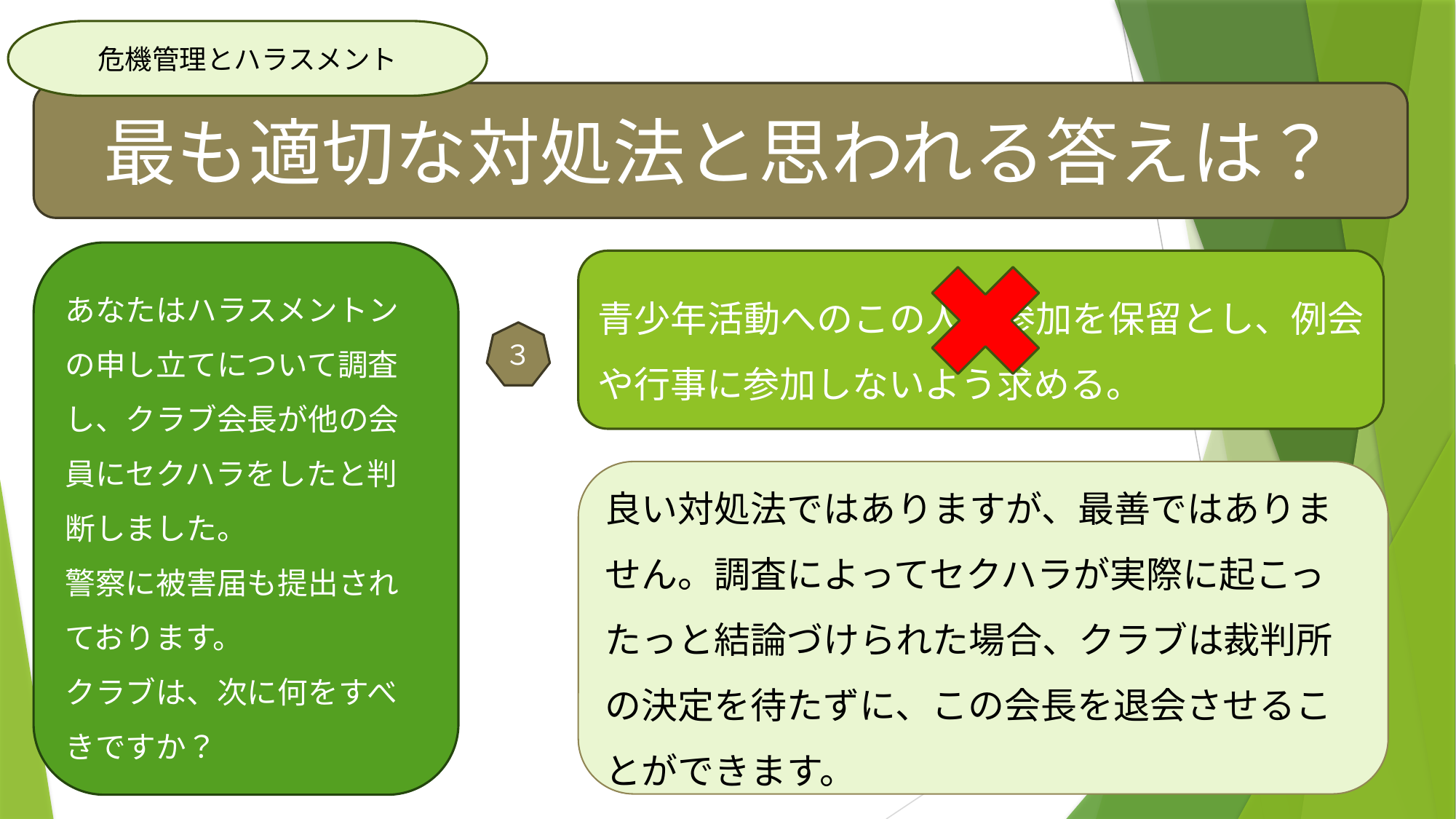

危機管理とハラスメント
最も適切な対処法と思われる答えは？
あなたはハラスメントンの申し立てについて調査し、クラブ会長が他の会員にセクハラをしたと判断しました。
警察に被害届も提出されております。
クラブは、次に何をすべきですか？

青少年活動へのこの人の参加を保留とし、例会や行事に参加しないよう求める。
３
良い対処法ではありますが、最善ではありません。調査によってセクハラが実際に起こったっと結論づけられた場合、クラブは裁判所の決定を待たずに、この会長を退会させることができます。